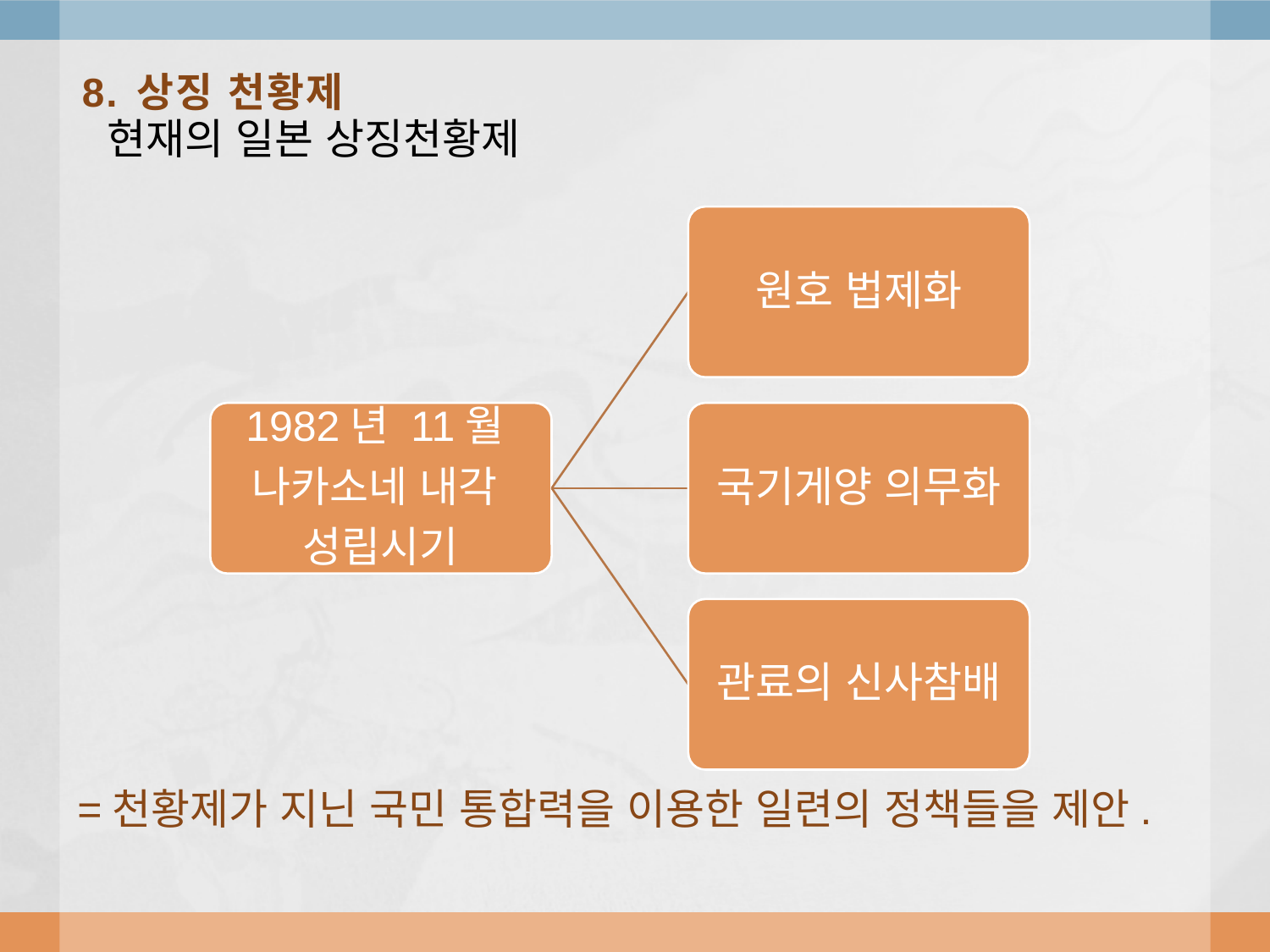

# 8. 상징 천황제
현재의 일본 상징천황제

1982년 11월
나카소네 내각
성립시기

원호 법제화

국기게양 의무화

관료의 신사참배
=천황제가 지닌 국민 통합력을 이용한 일련의 정책들을 제안.